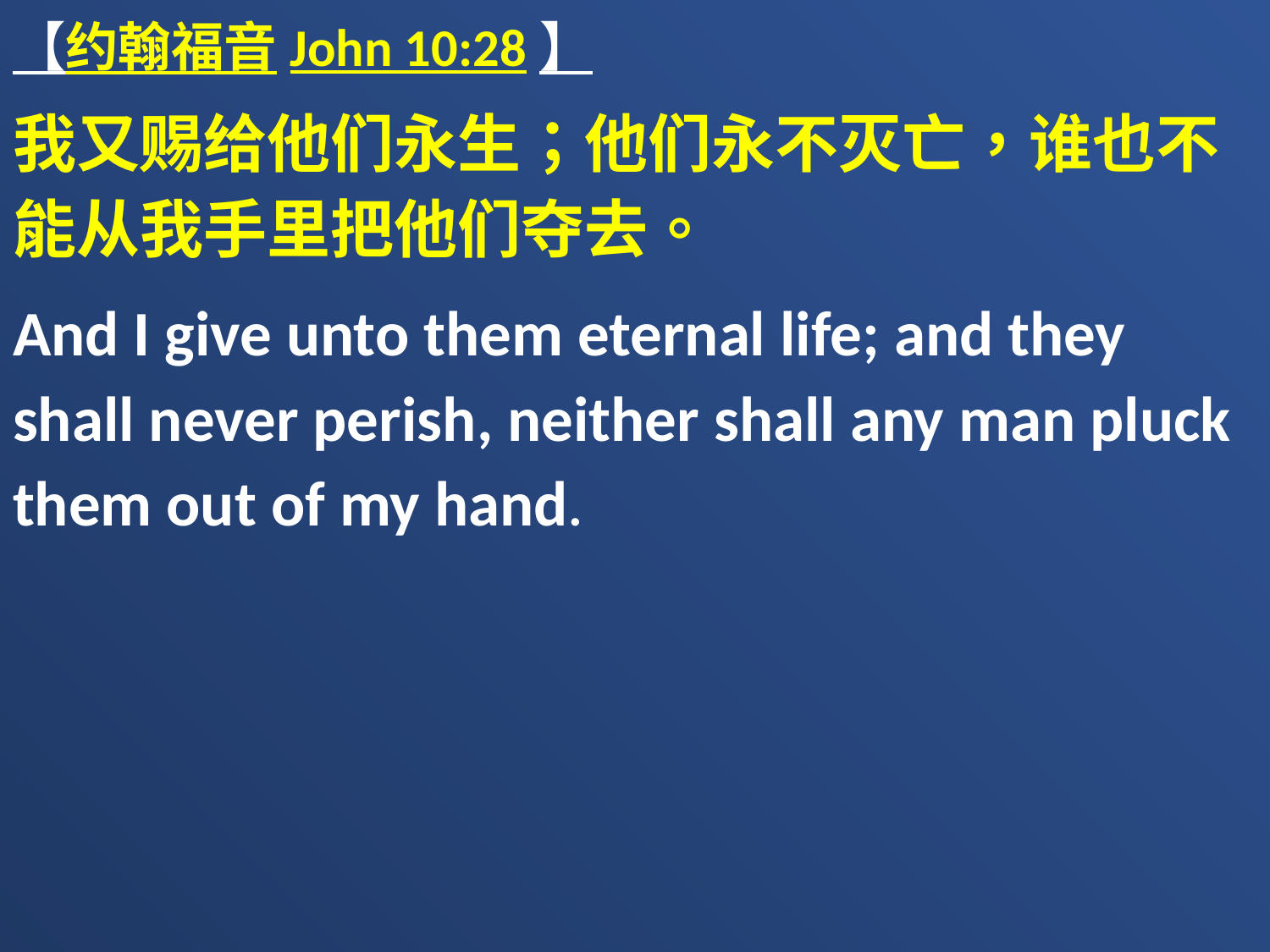

【约翰福音John 10:28】
我又赐给他们永生；他们永不灭亡，谁也不能从我手里把他们夺去。
And I give unto them eternal life; and they shall never perish, neither shall any man pluck them out of my hand.